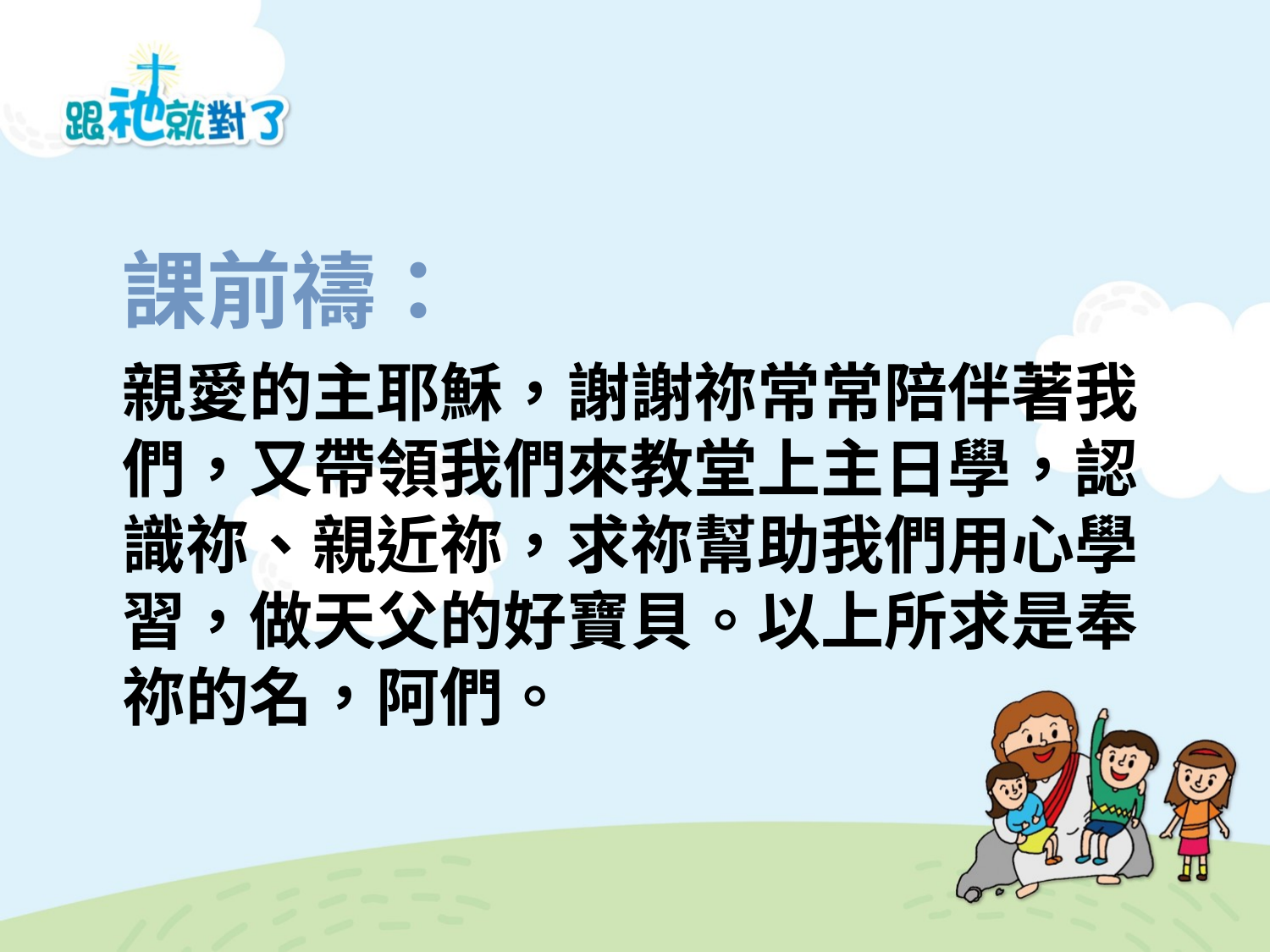

課前禱：
親愛的主耶穌，謝謝祢常常陪伴著我們，又帶領我們來教堂上主日學，認識祢、親近祢，求祢幫助我們用心學習，做天父的好寶貝。以上所求是奉祢的名，阿們。